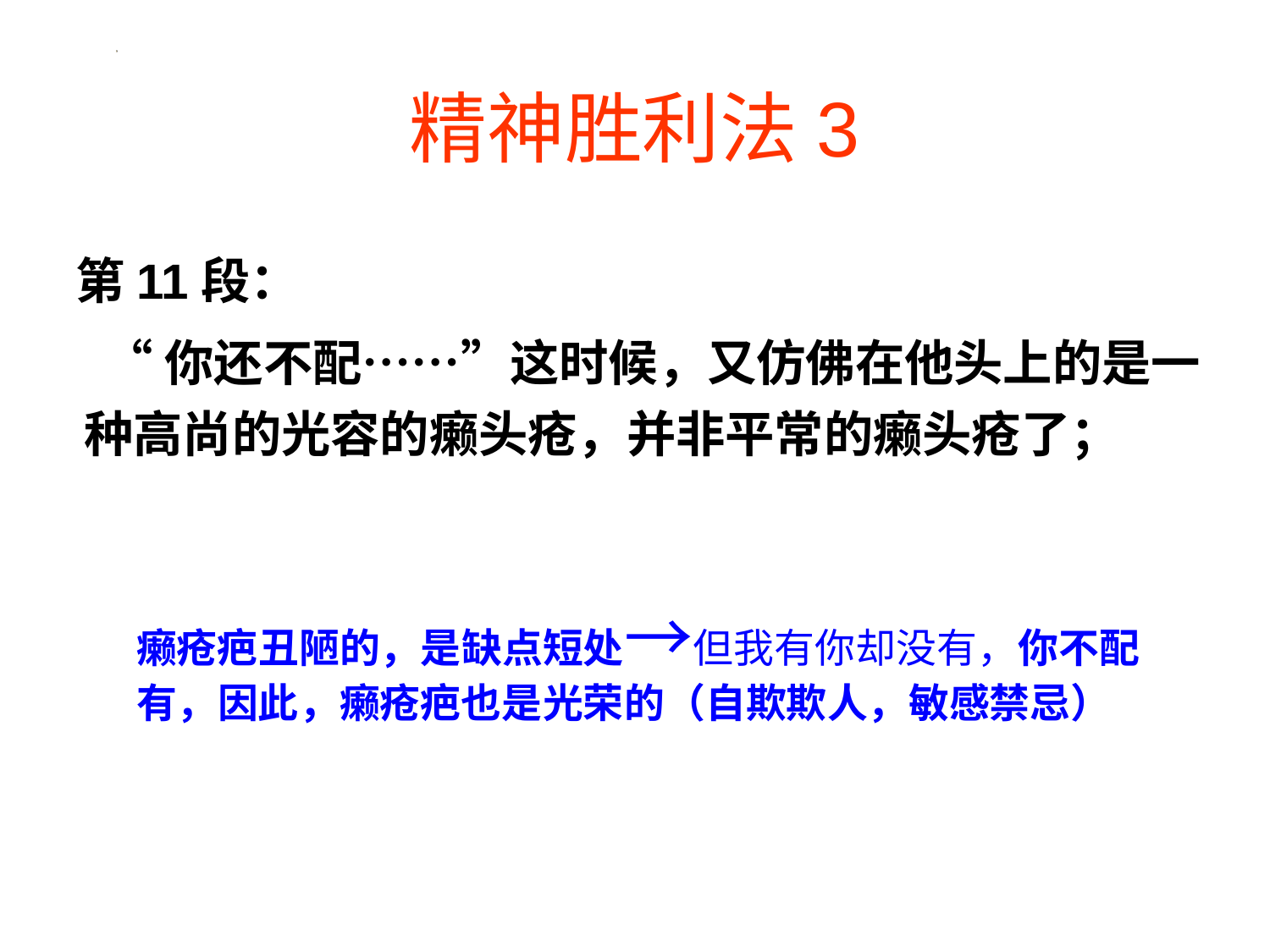

# 精神胜利法3
  第11段：
      “你还不配……”这时候，又仿佛在他头上的是一种高尚的光容的癞头疮，并非平常的癞头疮了；
癞疮疤丑陋的，是缺点短处→但我有你却没有，你不配有，因此，癞疮疤也是光荣的（自欺欺人，敏感禁忌）